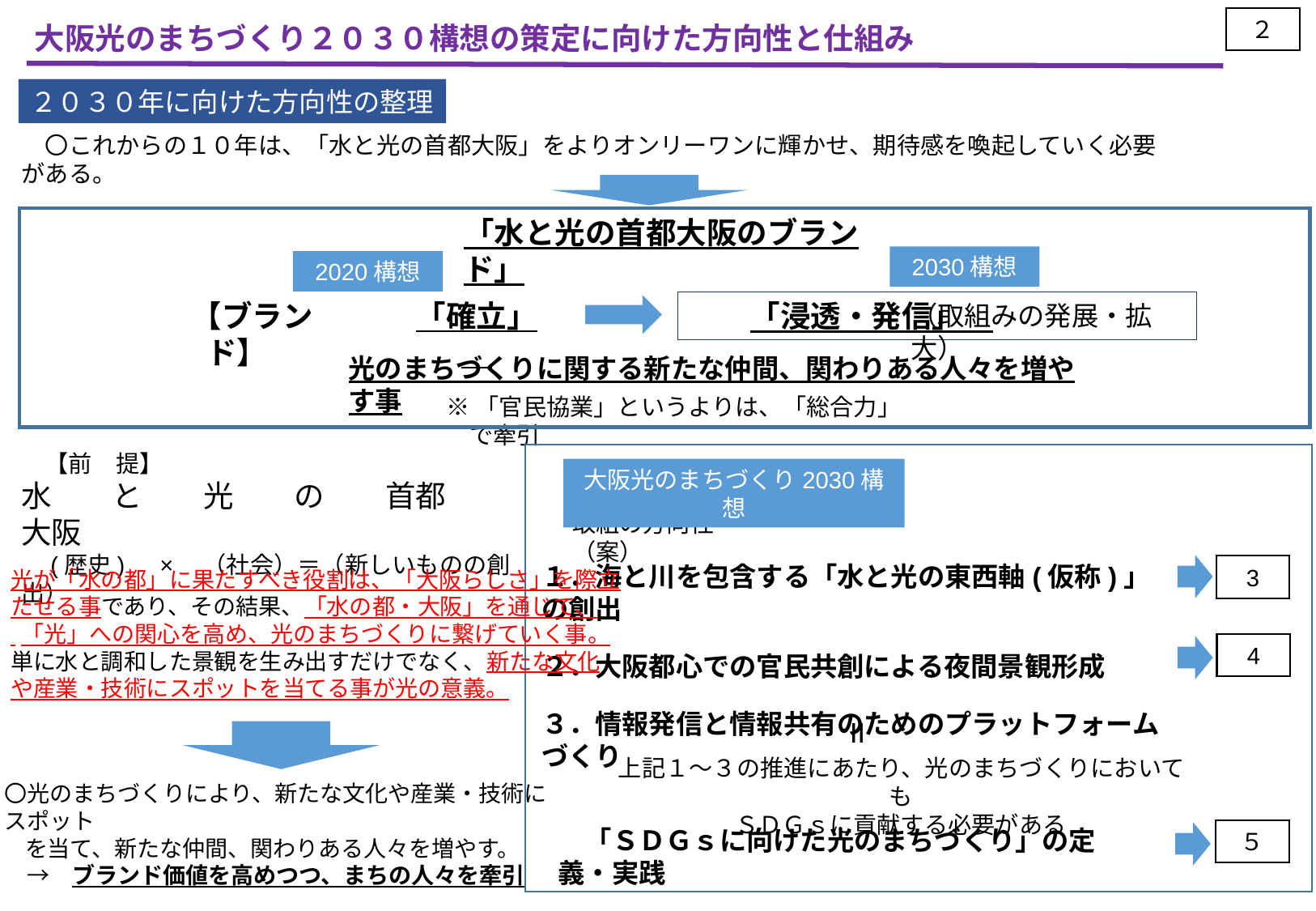

２
大阪光のまちづくり２０３０構想の策定に向けた方向性と仕組み
２０３０年に向けた方向性の整理
　〇これからの１０年は、「水と光の首都大阪」をよりオンリーワンに輝かせ、期待感を喚起していく必要がある。

「水と光の首都大阪のブランド」
2030構想
2020構想
【ブランド】
「確立」
　　「浸透・発信」
（取組みの発展・拡大）

光のまちづくりに関する新たな仲間、関わりある人々を増やす事
※「官民協業」というよりは、「総合力」　で牽引
　【前　提】
水　　と　　光　　の　　首都　　大阪
　(歴史)　×　（社会）＝（新しいものの創出）

大阪光のまちづくり2030構想
取組の方向性（案）
１．海と川を包含する「水と光の東西軸(仮称)」の創出

２．大阪都心での官民共創による夜間景観形成

３．情報発信と情報共有のためのプラットフォームづくり

3
光が「水の都」に果たすべき役割は、「大阪らしさ」を際立
たせる事であり、その結果、「水の都・大阪」を通じて、
 「光」への関心を高め、光のまちづくりに繋げていく事。
単に水と調和した景観を生み出すだけでなく、新たな文化
や産業・技術にスポットを当てる事が光の意義。
4

II

上記１～３の推進にあたり、光のまちづくりにおいても
ＳＤＧｓに貢献する必要がある
〇光のまちづくりにより、新たな文化や産業・技術にスポット
   を当て、新たな仲間、関わりある人々を増やす。
　→　ブランド価値を高めつつ、まちの人々を牽引
　「ＳＤＧｓに向けた光のまちづくり」の定義・実践
５